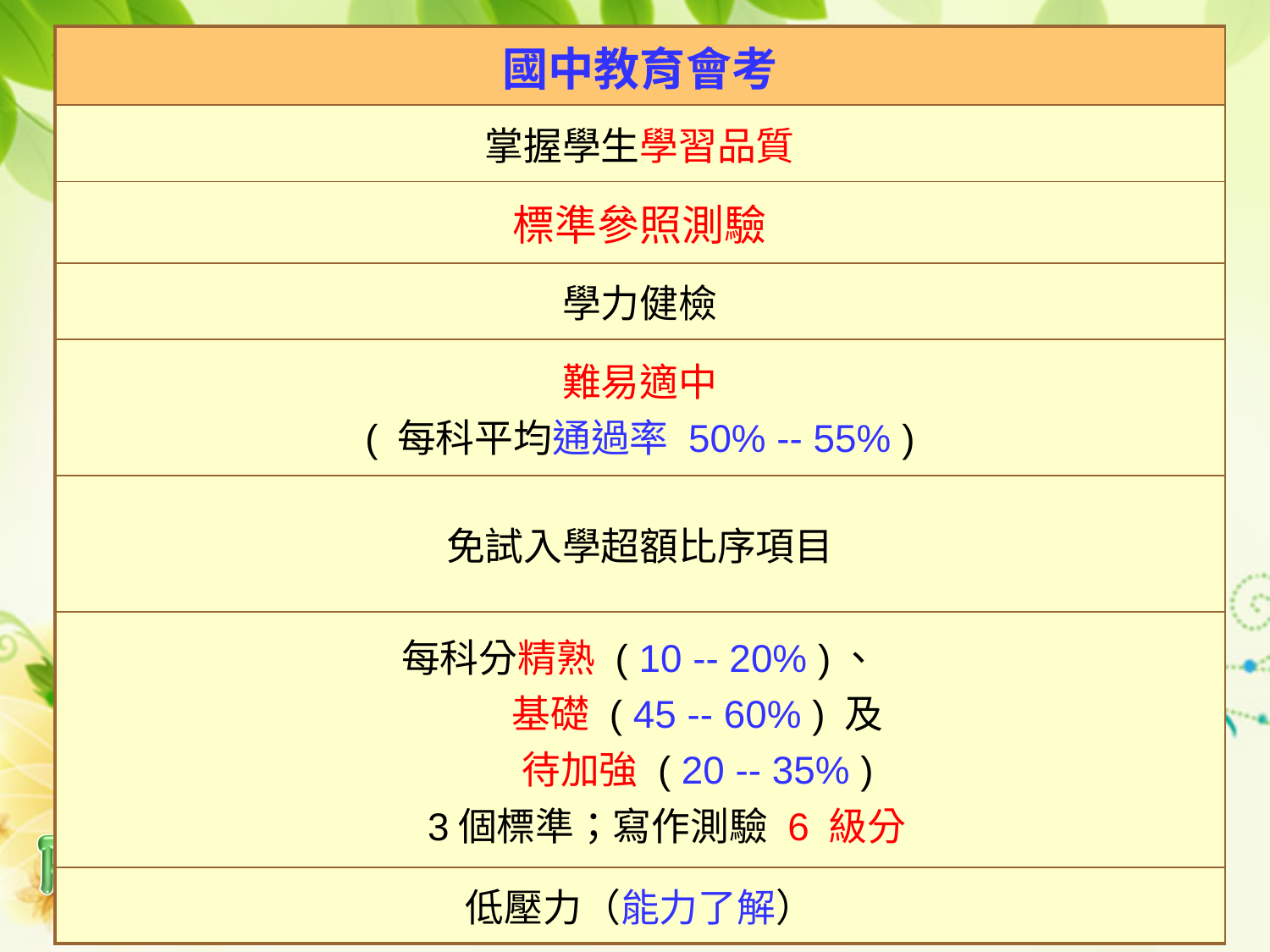

| 國中教育會考 |
| --- |
| 掌握學生學習品質 |
| 標準參照測驗 |
| 學力健檢 |
| 難易適中 ( 每科平均通過率 50% -- 55% ) |
| 免試入學超額比序項目 |
| 每科分精熟 ( 10 -- 20% )、 基礎 ( 45 -- 60% ) 及 待加強 ( 20 -- 35% ) 3個標準；寫作測驗 6 級分 |
| 低壓力（能力了解） |